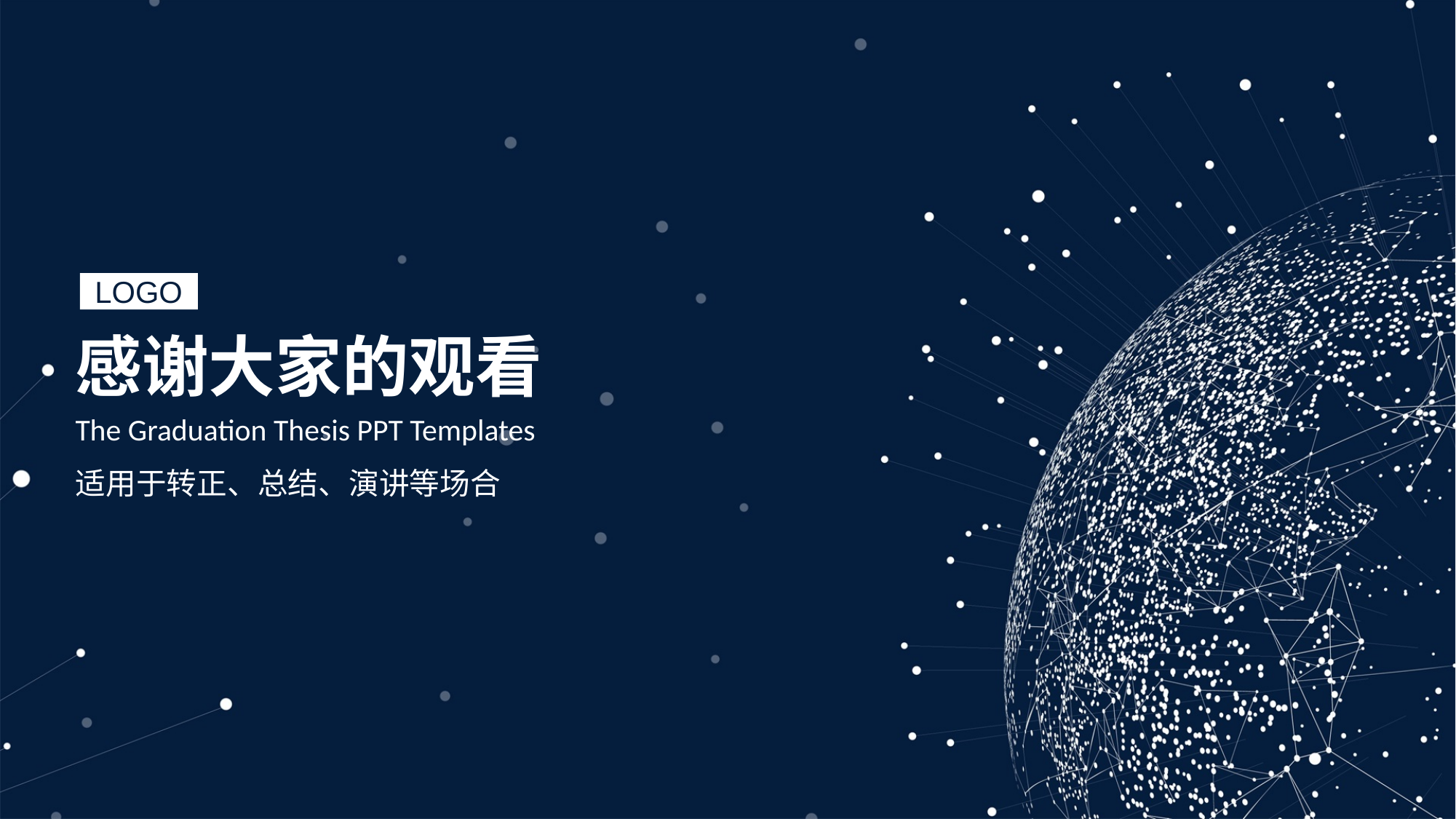

LOGO
感谢大家的观看
The Graduation Thesis PPT Templates
适用于转正、总结、演讲等场合